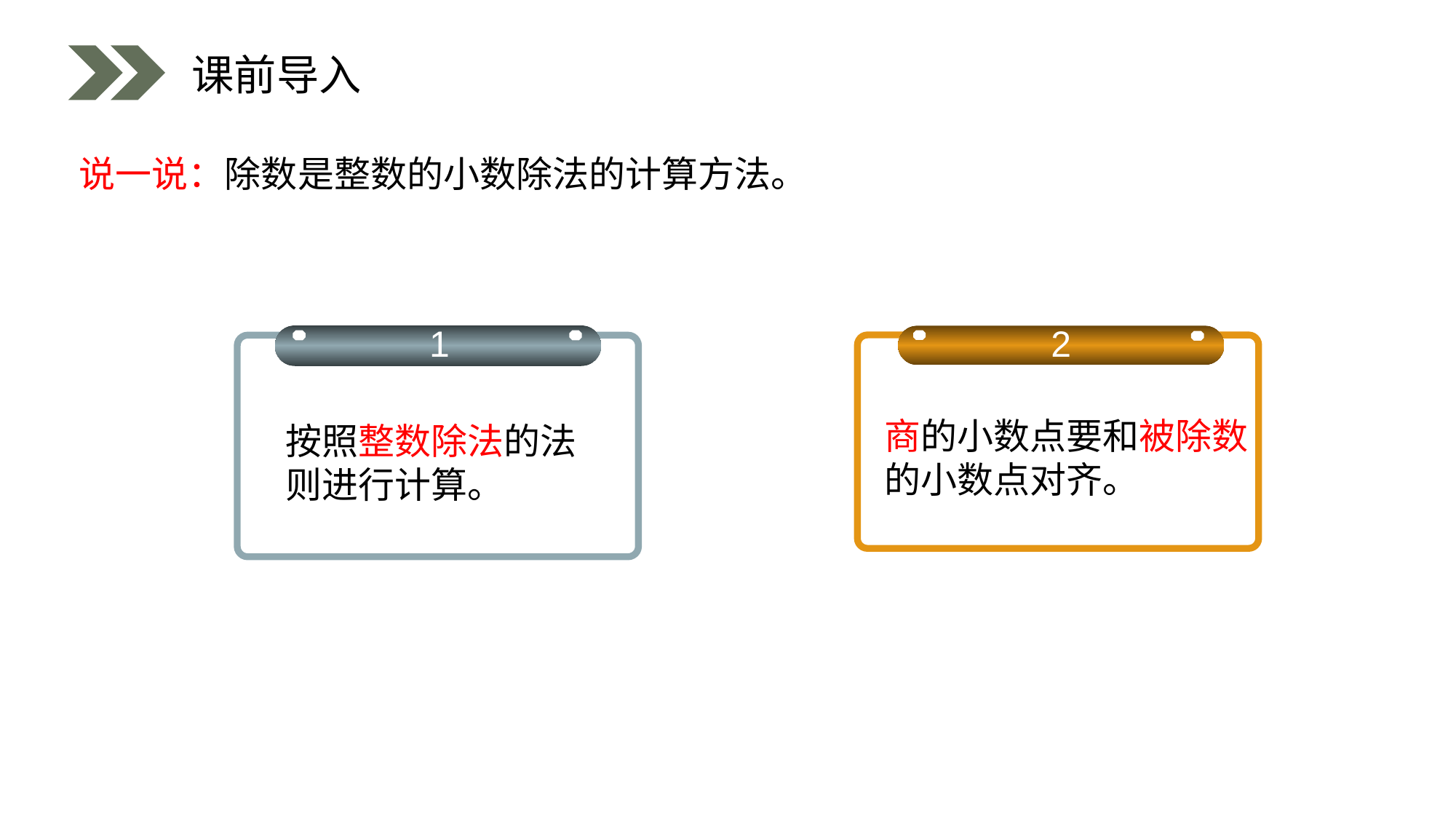

课前导入
说一说：除数是整数的小数除法的计算方法。
1

2

商的小数点要和被除数的小数点对齐。
按照整数除法的法则进行计算。